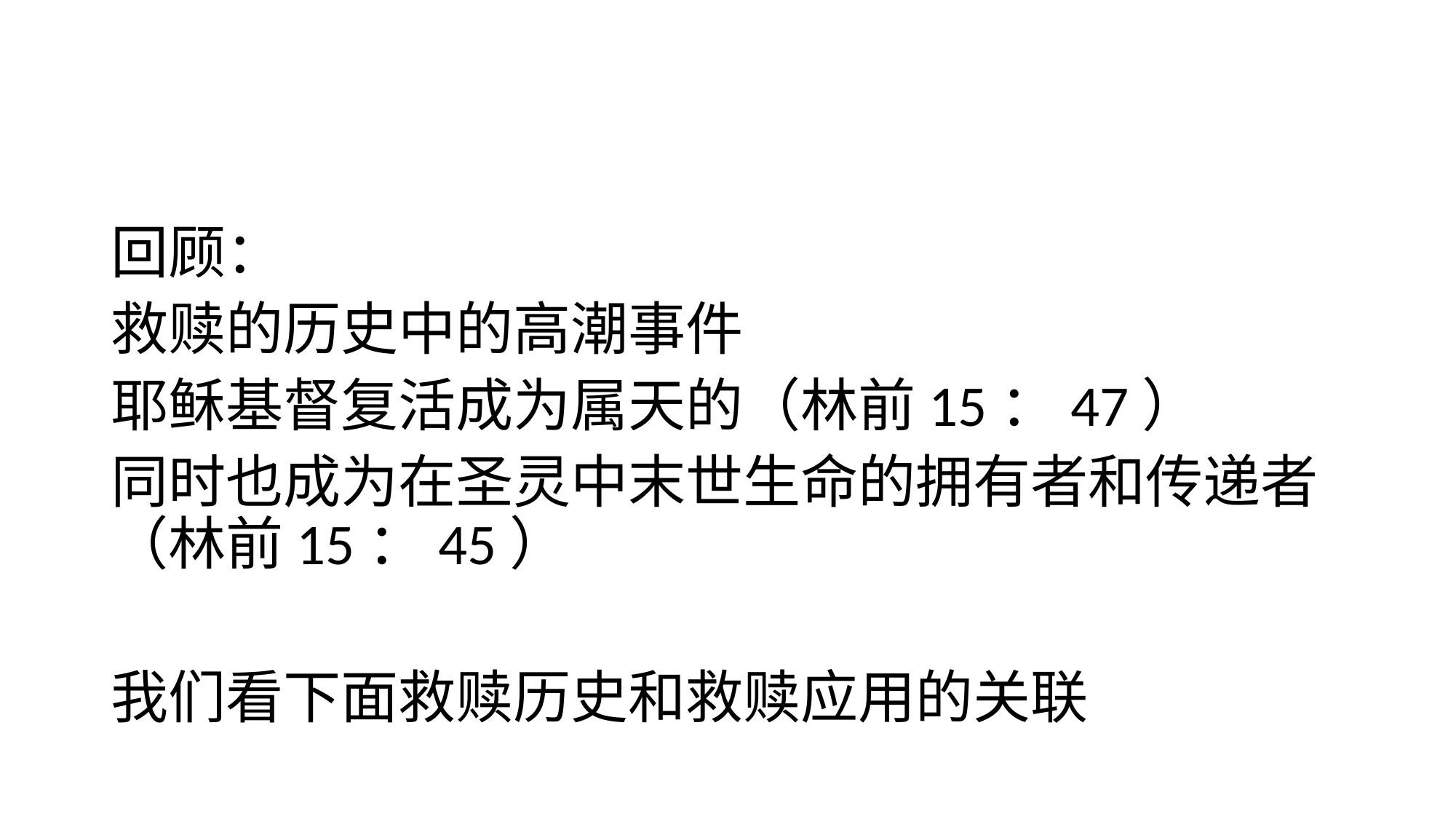

#
回顾：
救赎的历史中的高潮事件
耶稣基督复活成为属天的（林前15：47）
同时也成为在圣灵中末世生命的拥有者和传递者（林前15：45）

我们看下面救赎历史和救赎应用的关联